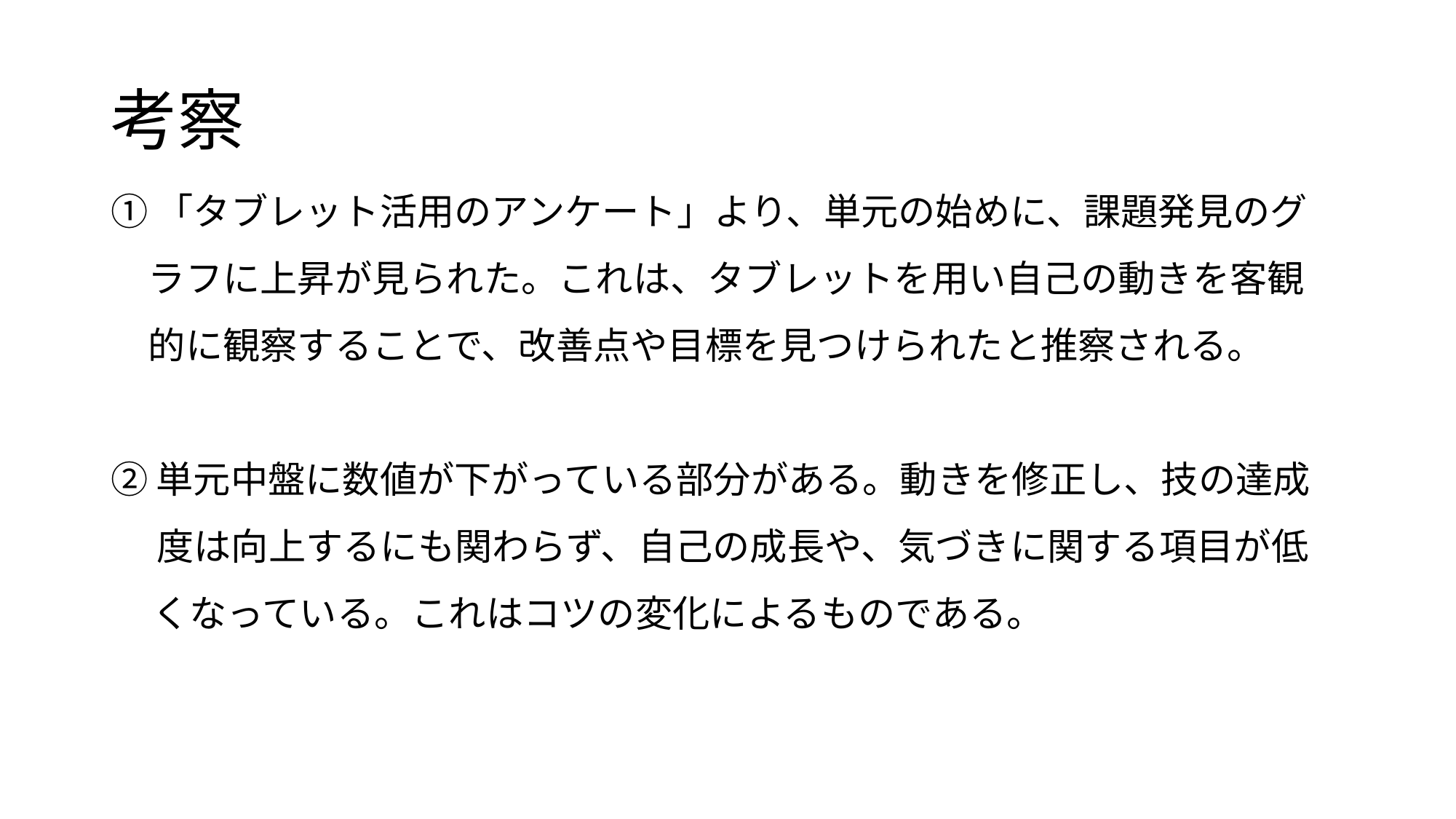

# 考察
①「タブレット活用のアンケート」より、単元の始めに、課題発見のグ
　ラフに上昇が見られた。これは、タブレットを用い自己の動きを客観
　的に観察することで、改善点や目標を見つけられたと推察される。

②単元中盤に数値が下がっている部分がある。動きを修正し、技の達成
　 度は向上するにも関わらず、自己の成長や、気づきに関する項目が低
    くなっている。これはコツの変化によるものである。